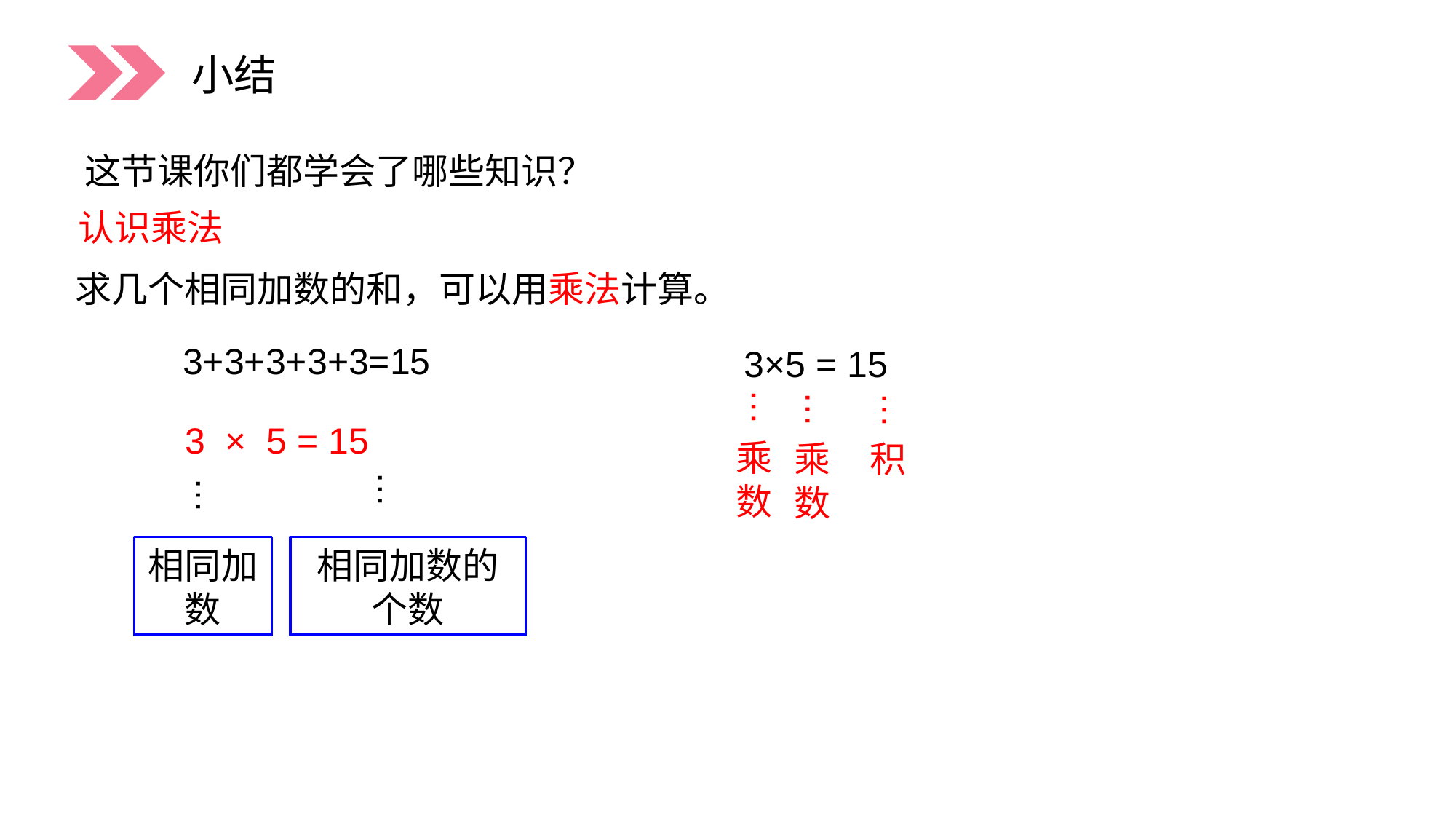

小结
这节课你们都学会了哪些知识？
认识乘法
求几个相同加数的和，可以用乘法计算。
3+3+3+3+3=15
3×5 = 15
…
乘
数
…
乘
数
…
积
3  ×  5 = 15
…
相同加数的个数
…
相同加数